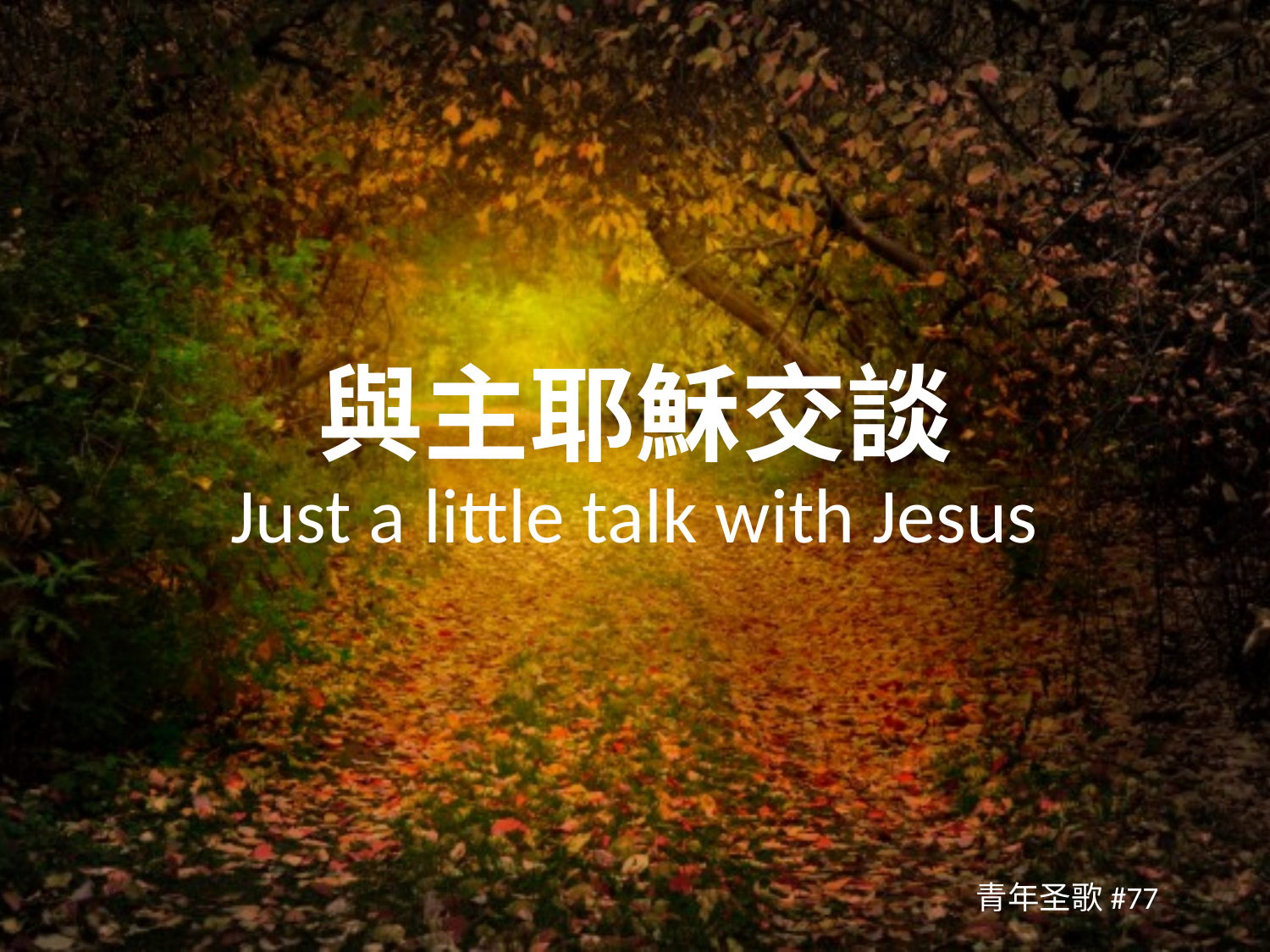

# 與主耶穌交談 Just a little talk with Jesus
青年圣歌#77